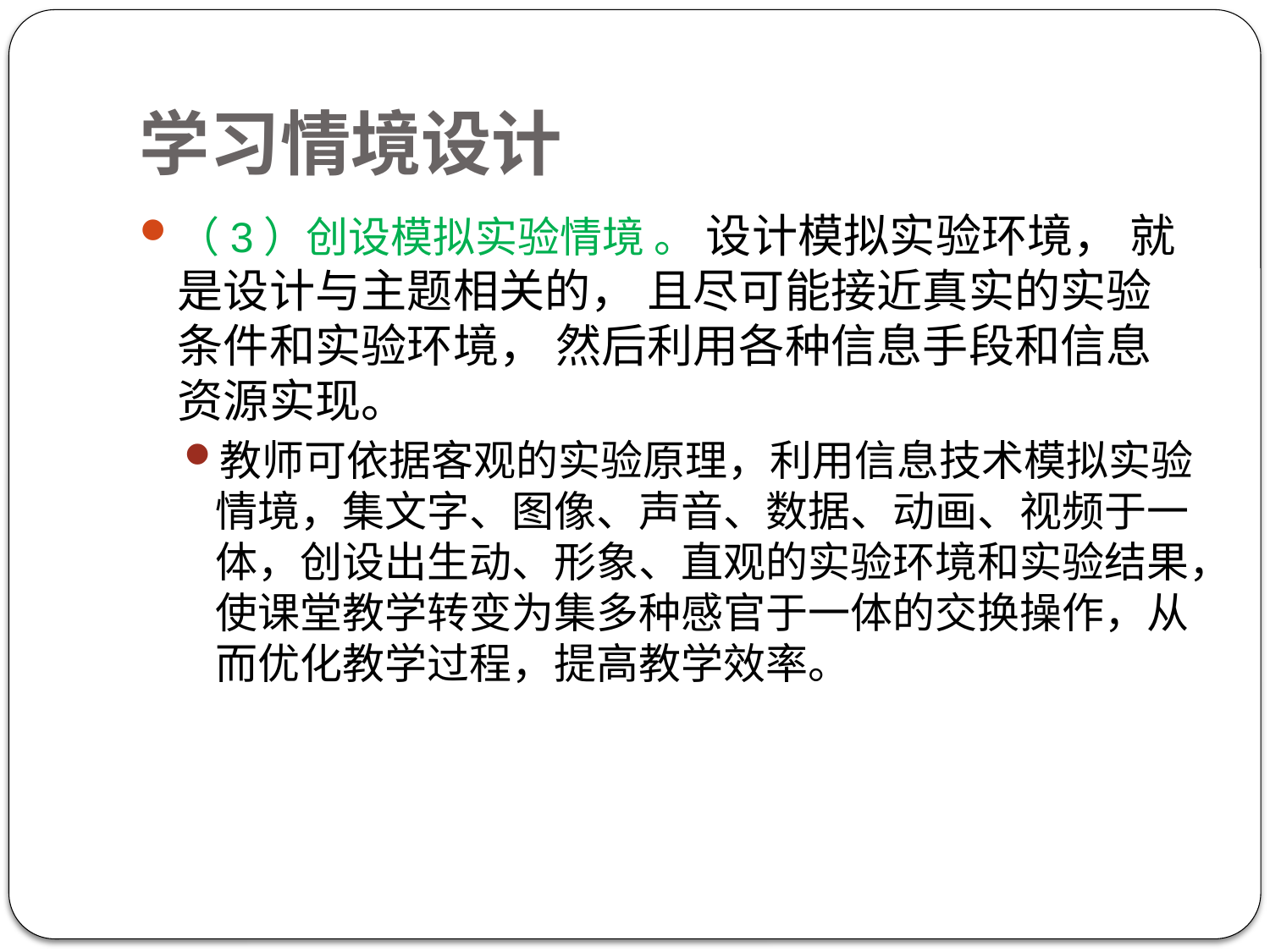

# 学习情境设计
（3）创设模拟实验情境 。 设计模拟实验环境， 就是设计与主题相关的， 且尽可能接近真实的实验条件和实验环境， 然后利用各种信息手段和信息资源实现。
教师可依据客观的实验原理，利用信息技术模拟实验情境，集文字、图像、声音、数据、动画、视频于一体，创设出生动、形象、直观的实验环境和实验结果，使课堂教学转变为集多种感官于一体的交换操作，从而优化教学过程，提高教学效率。